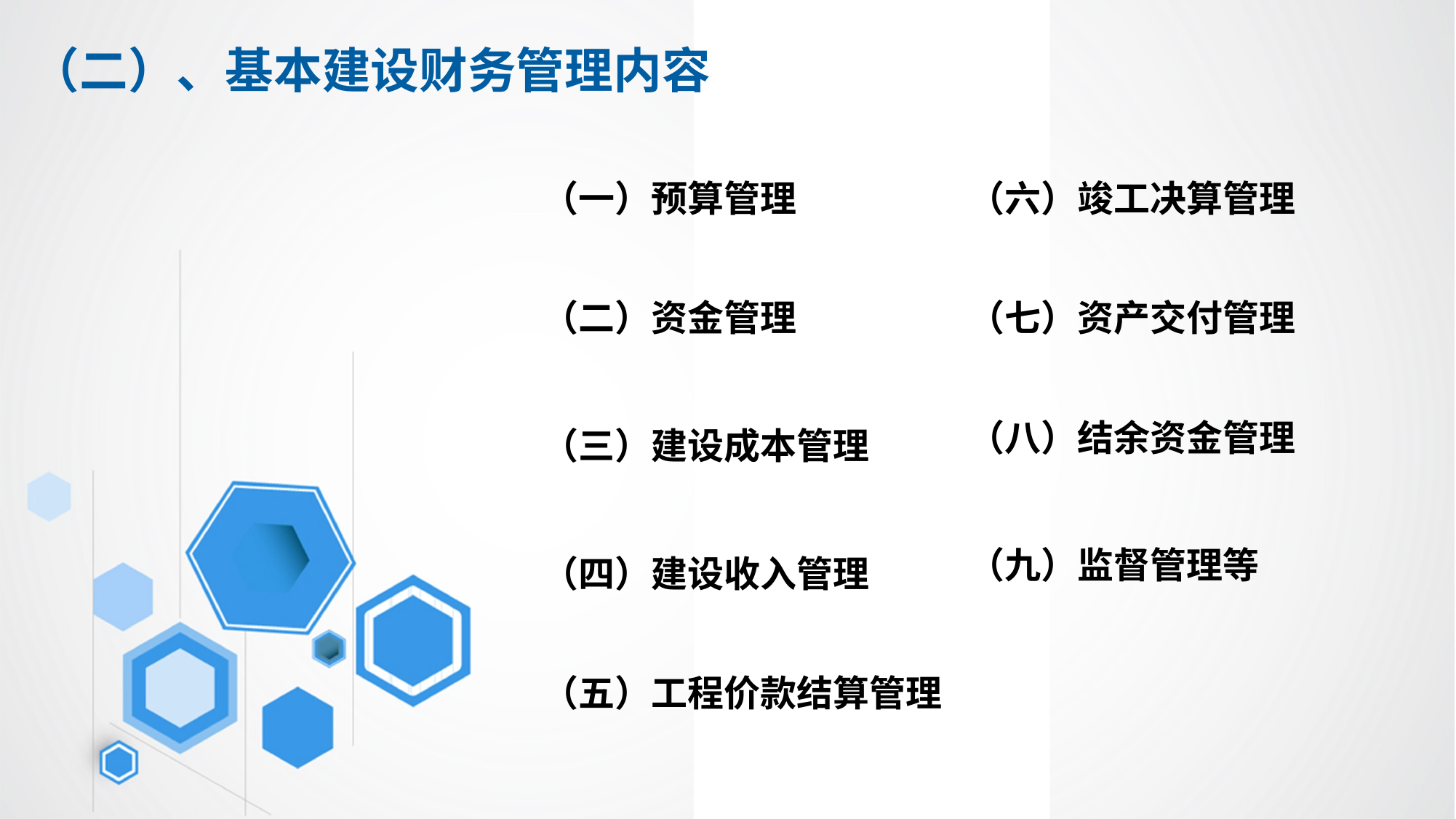

（二）、基本建设财务管理内容
（一）预算管理
（六）竣工决算管理
（二）资金管理
（七）资产交付管理
（八）结余资金管理
（三）建设成本管理
（九）监督管理等
（四）建设收入管理
（五）工程价款结算管理